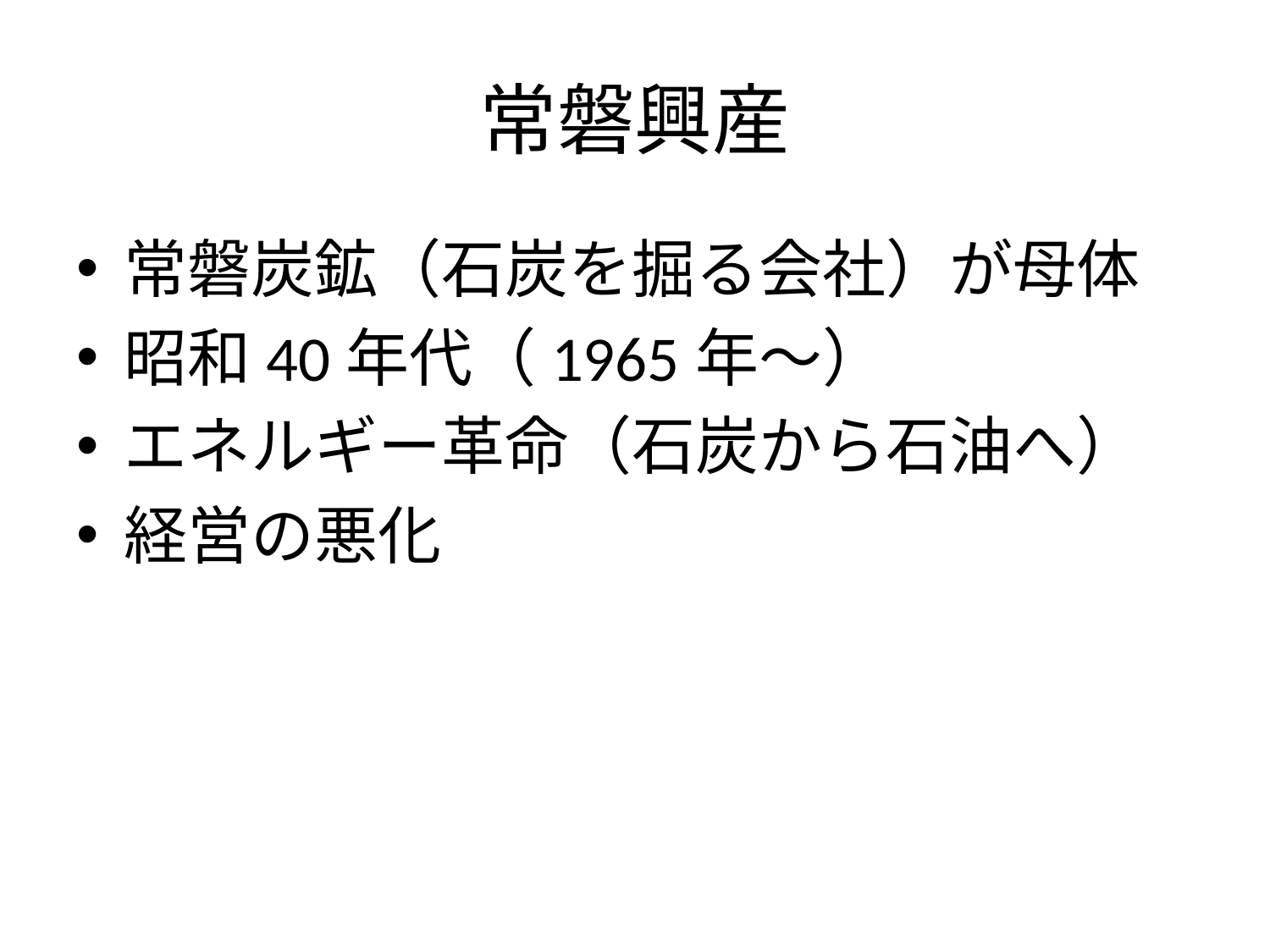

# 常磐興産
常磐炭鉱（石炭を掘る会社）が母体
昭和40年代（1965年～）
エネルギー革命（石炭から石油へ）
経営の悪化